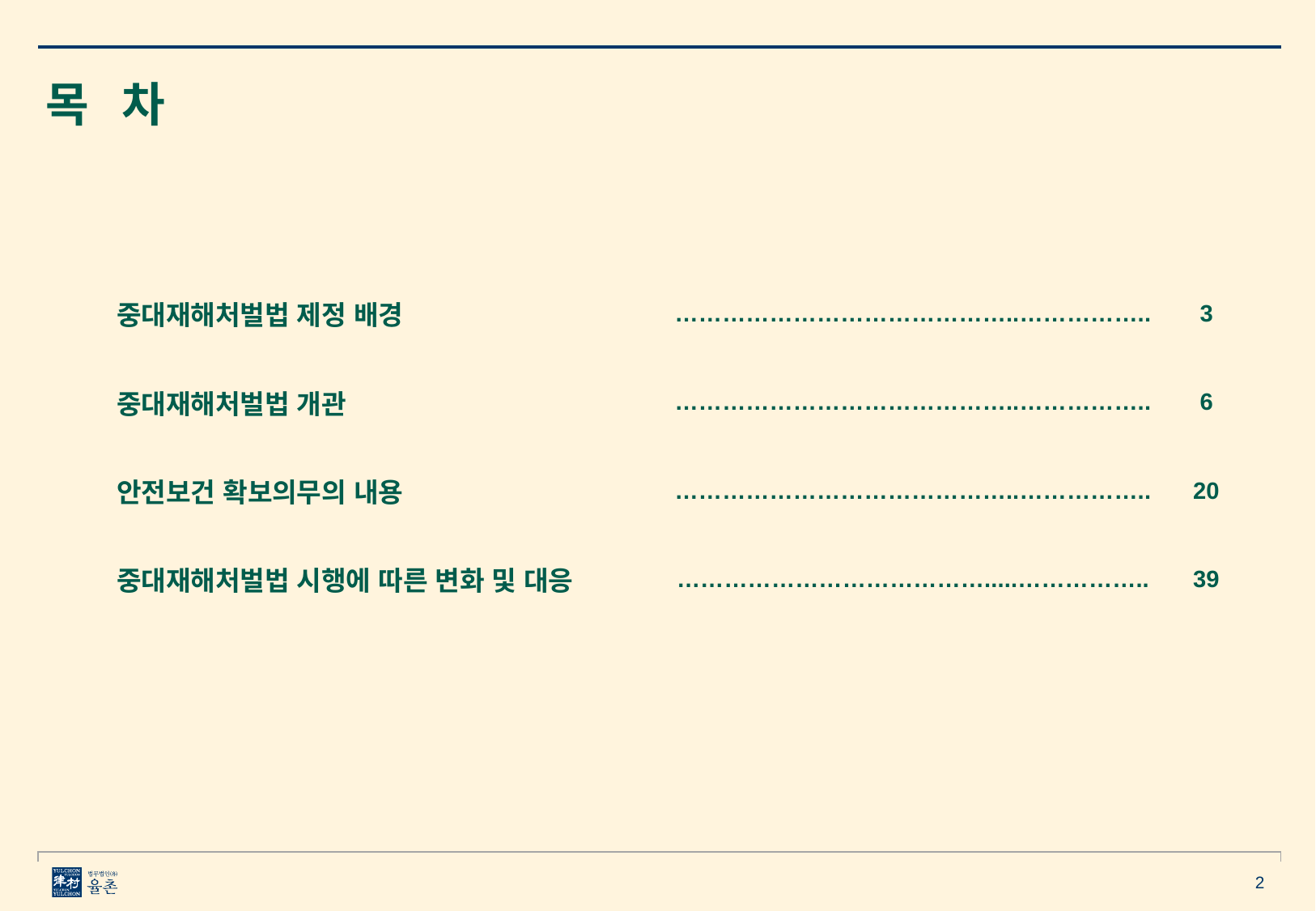

목   차

| 중대재해처벌법 제정 배경 | ……………………………………..…………….. | 3 |
| --- | --- | --- |
| 중대재해처벌법 개관 | ……………………………………..…………….. | 6 |
| 안전보건 확보의무의 내용 | ……………………………………..…………….. | 20 |
| 중대재해처벌법 시행에 따른 변화 및 대응 | ………………………………….....…………….. | 39 |
2